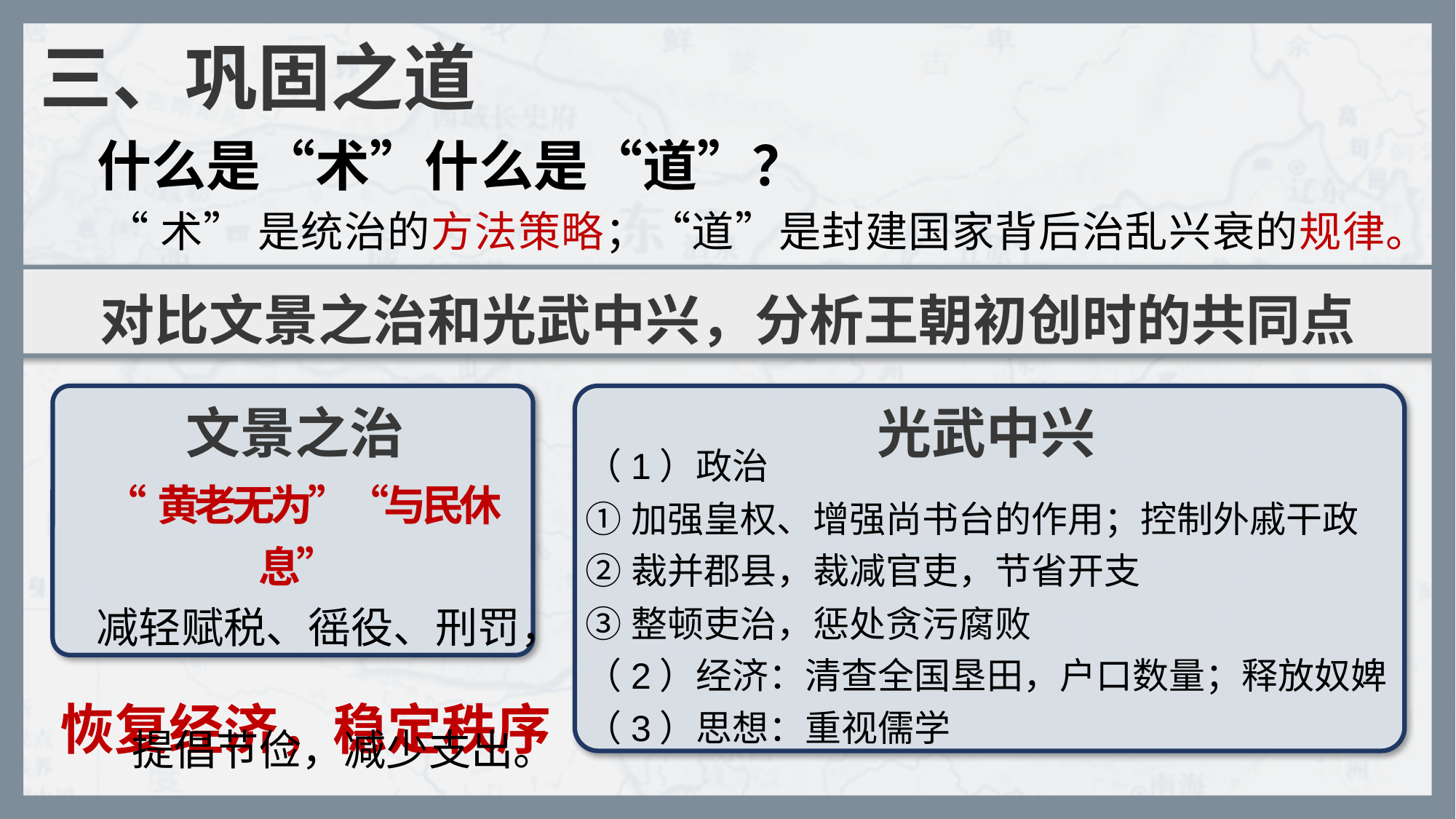

三、巩固之道
什么是“术”什么是“道”？
“术” 是统治的方法策略；“道”是封建国家背后治乱兴衰的规律。

对比文景之治和光武中兴，分析王朝初创时的共同点

光武中兴
（1）政治
①加强皇权、增强尚书台的作用；控制外戚干政
②裁并郡县，裁减官吏，节省开支
③整顿吏治，惩处贪污腐败
（2）经济：清查全国垦田，户口数量；释放奴婢
（3）思想：重视儒学

文景之治
 “黄老无为”“与民休息”
 减轻赋税、徭役、刑罚，
    提倡节俭，减少支出。
恢复经济，稳定秩序